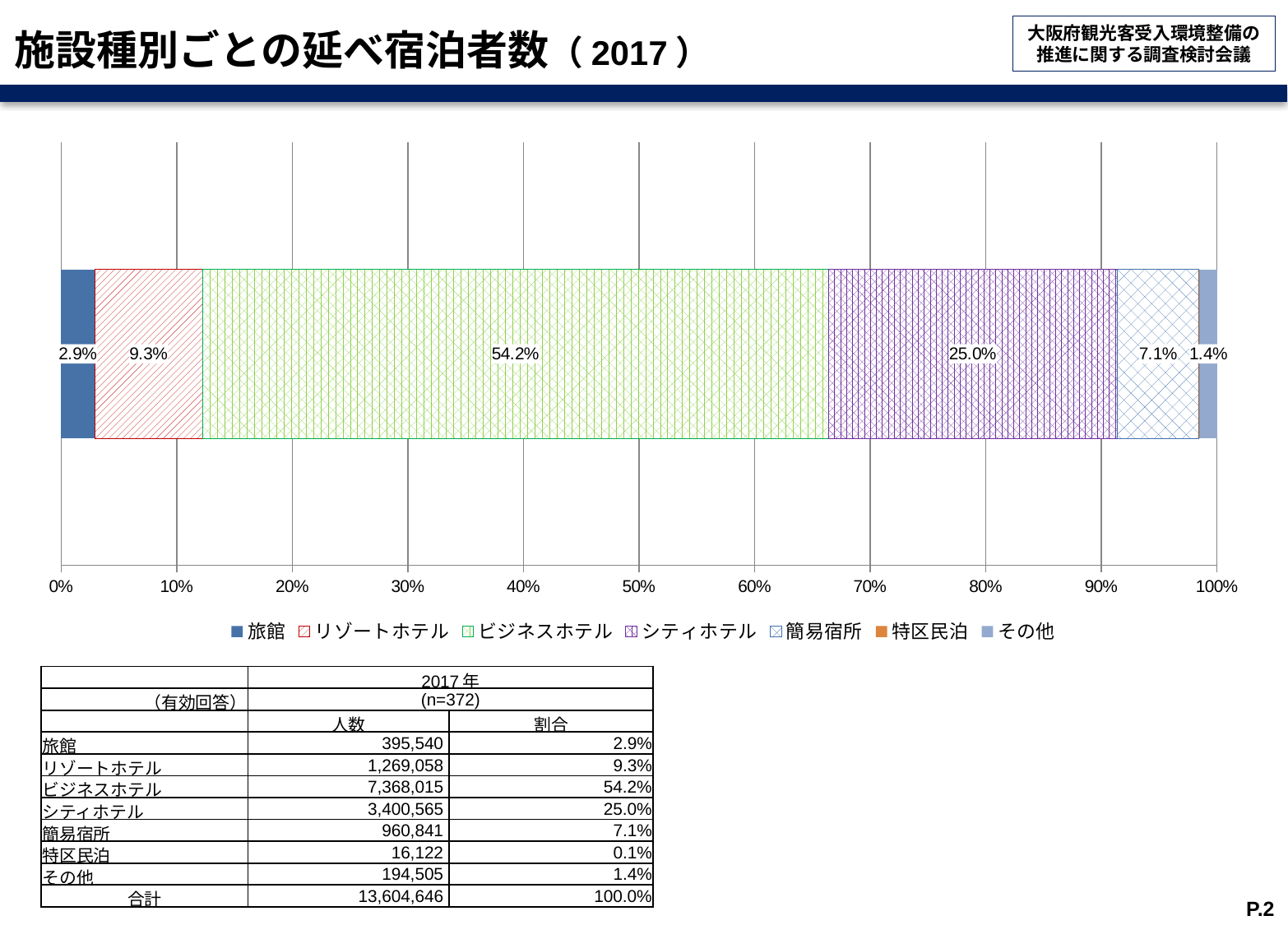

# 施設種別ごとの延べ宿泊者数（2017）

### Chart

| Category | 旅館 | リゾートホテル | ビジネスホテル | シティホテル | 簡易宿所 | 特区民泊 | その他 |
|---|---|---|---|---|---|---|---|
|  | 2017年 |  |
| --- | --- | --- |
| （有効回答） | (n=372) |  |
|  | 人数 | 割合 |
| 旅館 | 395,540 | 2.9% |
| リゾートホテル | 1,269,058 | 9.3% |
| ビジネスホテル | 7,368,015 | 54.2% |
| シティホテル | 3,400,565 | 25.0% |
| 簡易宿所 | 960,841 | 7.1% |
| 特区民泊 | 16,122 | 0.1% |
| その他 | 194,505 | 1.4% |
| 合計 | 13,604,646 | 100.0% |
P.2